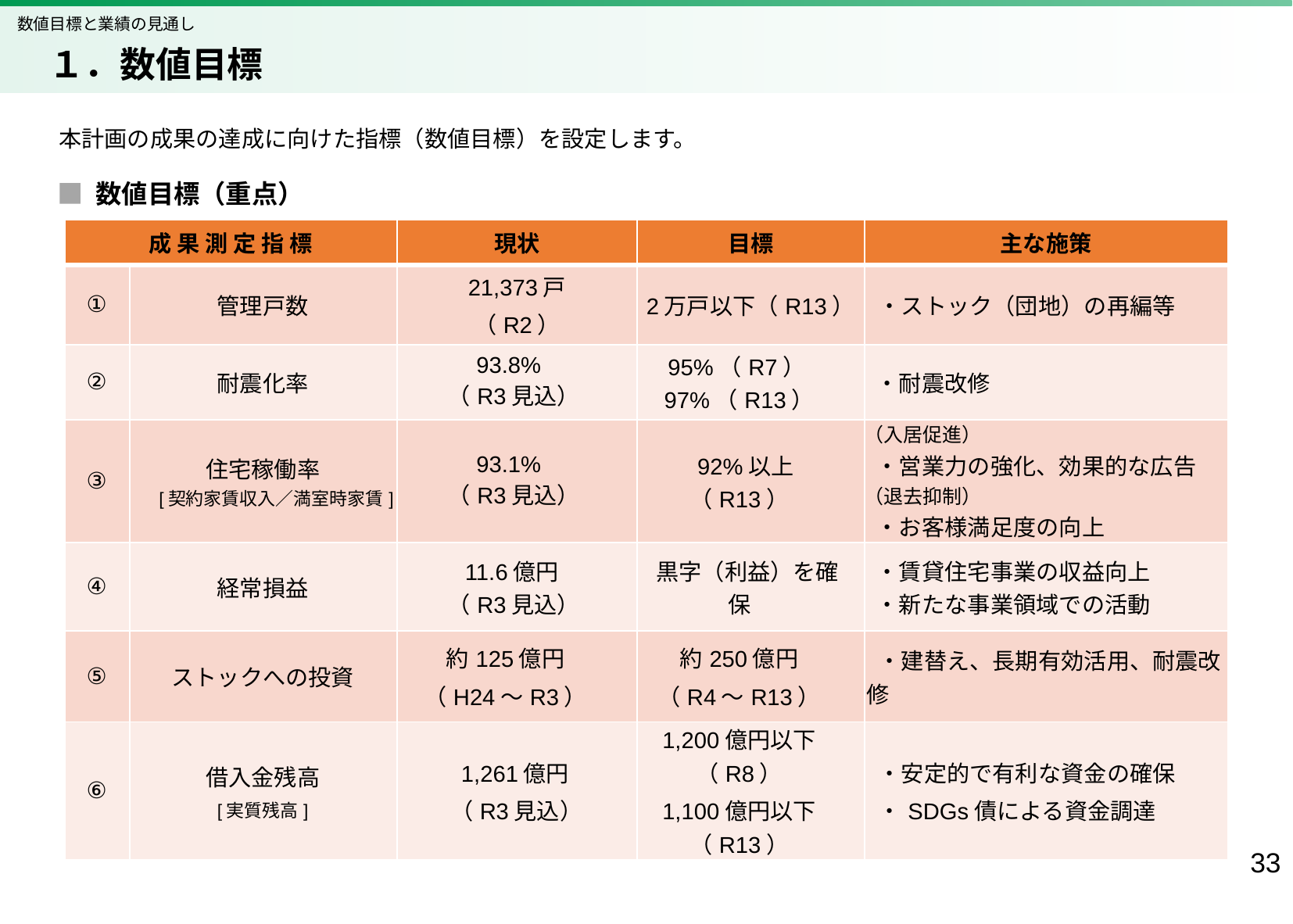

数値目標と業績の見通し
　１．数値目標
本計画の成果の達成に向けた指標（数値目標）を設定します。
■ 数値目標（重点）
| 成 果 測 定 指 標 |  | 現状 | 目標 | 主な施策 |
| --- | --- | --- | --- | --- |
| ① | 管理戸数 | 21,373戸 （R2） | 2万戸以下（R13） | ・ストック（団地）の再編等 |
| ② | 耐震化率 | 93.8% （R3見込） | 95%（R7） 97%（R13） | ・耐震改修 |
| ③ | 住宅稼働率 　 [契約家賃収入／満室時家賃] | 93.1% （R3見込） | 92%以上（R13） | （入居促進） ・営業力の強化、効果的な広告 （退去抑制） ・お客様満足度の向上 |
| ④ | 経常損益 | 11.6億円 （R3見込） | 黒字（利益）を確保 | ・賃貸住宅事業の収益向上 ・新たな事業領域での活動 |
| ⑤ | ストックへの投資 | 約125億円 （H24～R3） | 約250億円 （R4～R13） | ・建替え、長期有効活用、耐震改修 |
| ⑥ | 借入金残高 [実質残高] | 1,261億円 （R3見込） | 1,200億円以下 （R8） 1,100億円以下（R13） | ・安定的で有利な資金の確保 ・SDGs債による資金調達 |
33